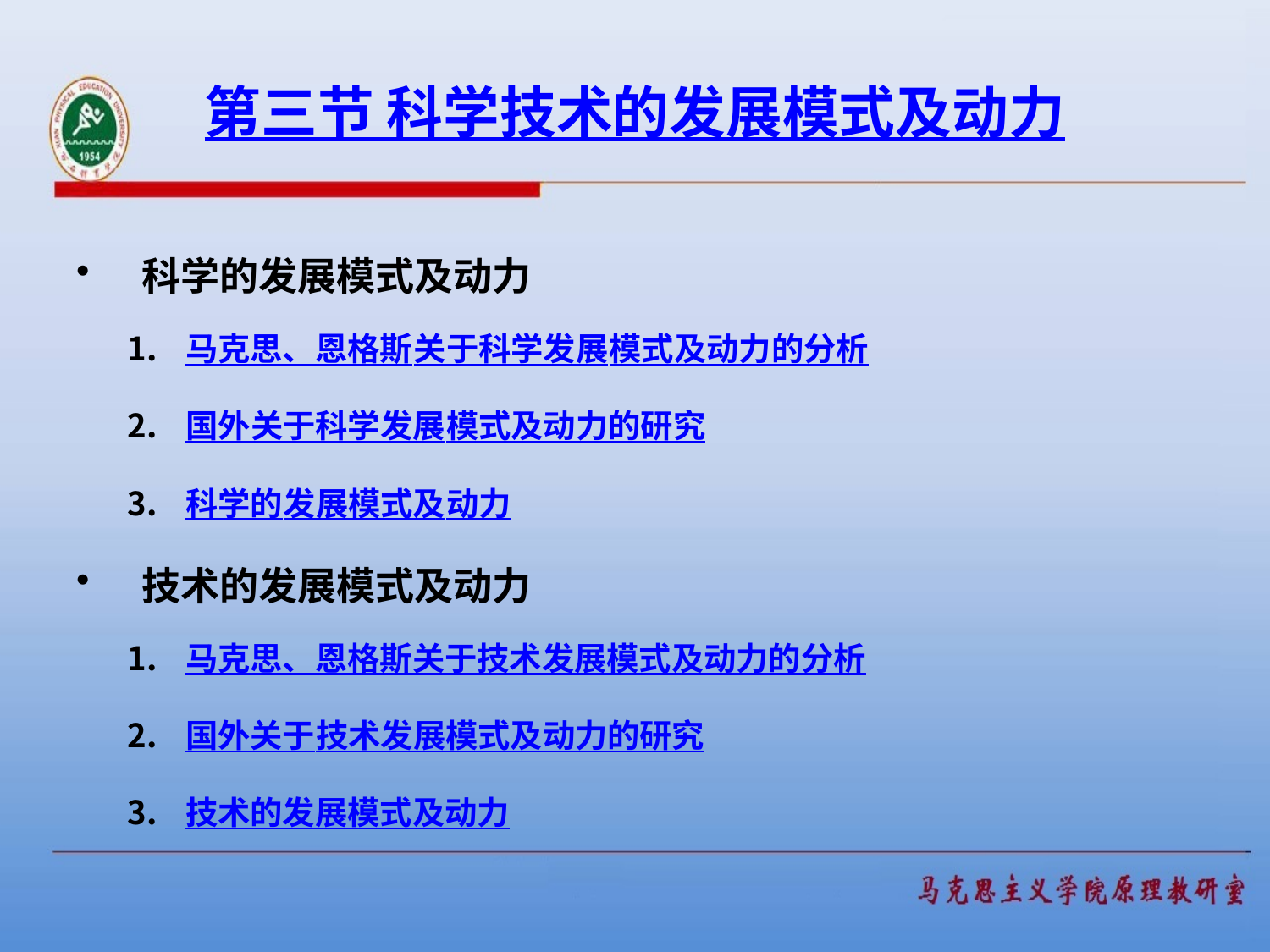

# 第三节 科学技术的发展模式及动力
科学的发展模式及动力
马克思、恩格斯关于科学发展模式及动力的分析
国外关于科学发展模式及动力的研究
科学的发展模式及动力
技术的发展模式及动力
马克思、恩格斯关于技术发展模式及动力的分析
国外关于技术发展模式及动力的研究
技术的发展模式及动力